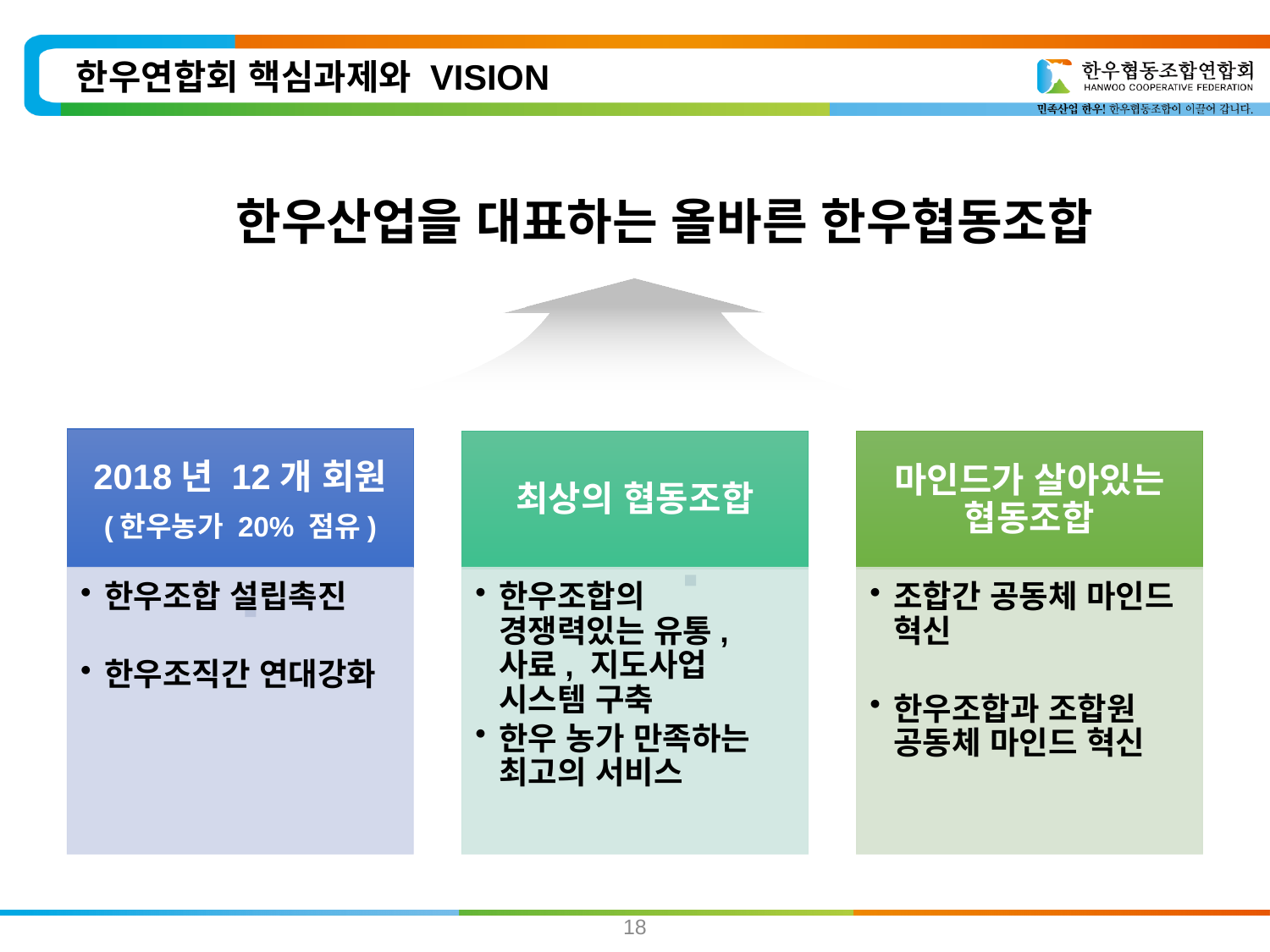

한우연합회 핵심과제와 VISION
   한우산업을 대표하는 올바른 한우협동조합

2018년 12개 회원
(한우농가 20% 점유)
한우조합 설립촉진

한우조직간 연대강화
최상의 협동조합
한우조합의 경쟁력있는 유통, 사료, 지도사업 시스템 구축
한우 농가 만족하는 최고의 서비스
마인드가 살아있는 협동조합
조합간 공동체 마인드 혁신

한우조합과 조합원 공동체 마인드 혁신